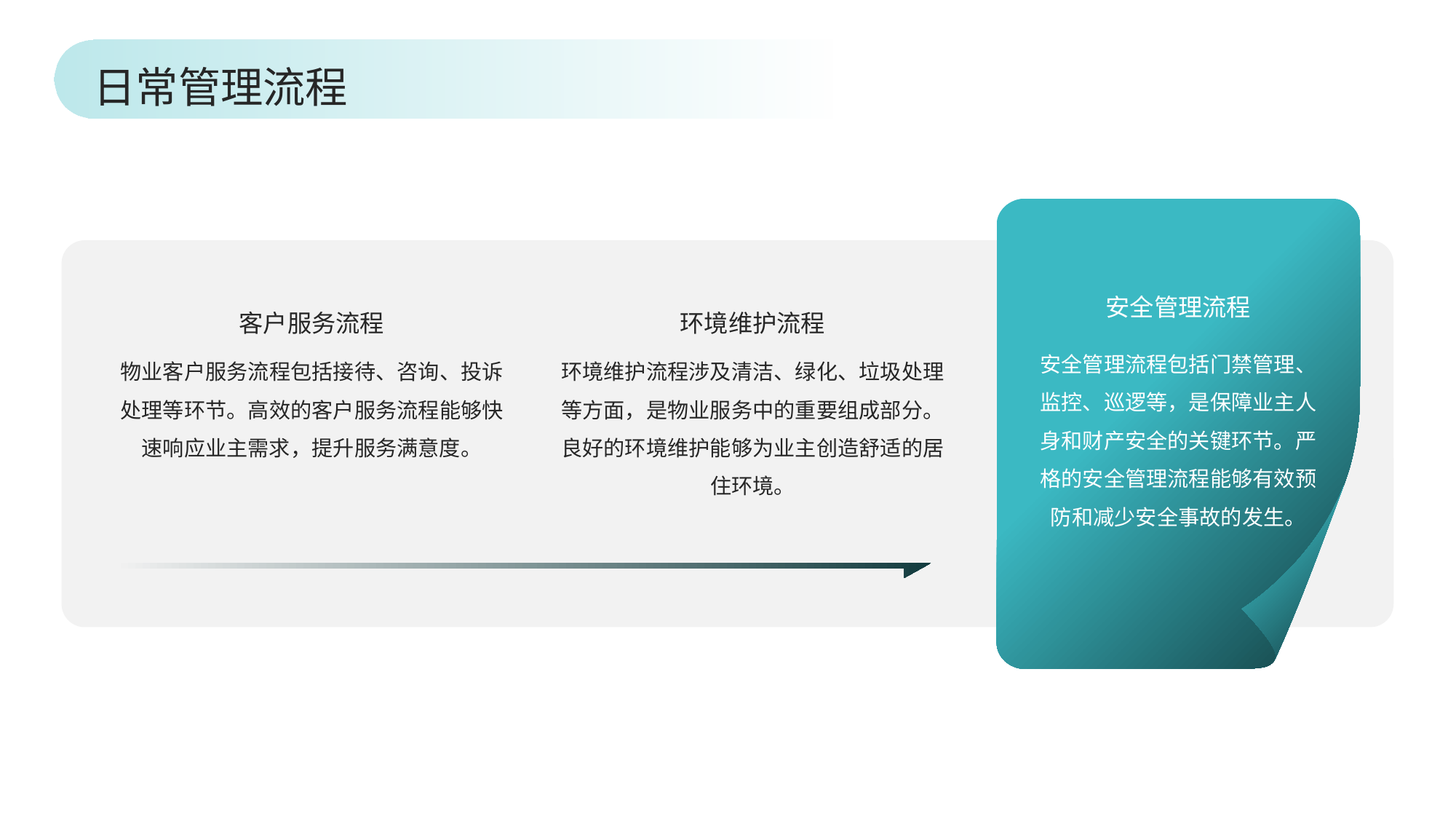

日常管理流程

安全管理流程

客户服务流程
环境维护流程
安全管理流程包括门禁管理、监控、巡逻等，是保障业主人身和财产安全的关键环节。严格的安全管理流程能够有效预防和减少安全事故的发生。
物业客户服务流程包括接待、咨询、投诉处理等环节。高效的客户服务流程能够快速响应业主需求，提升服务满意度。
环境维护流程涉及清洁、绿化、垃圾处理等方面，是物业服务中的重要组成部分。良好的环境维护能够为业主创造舒适的居住环境。